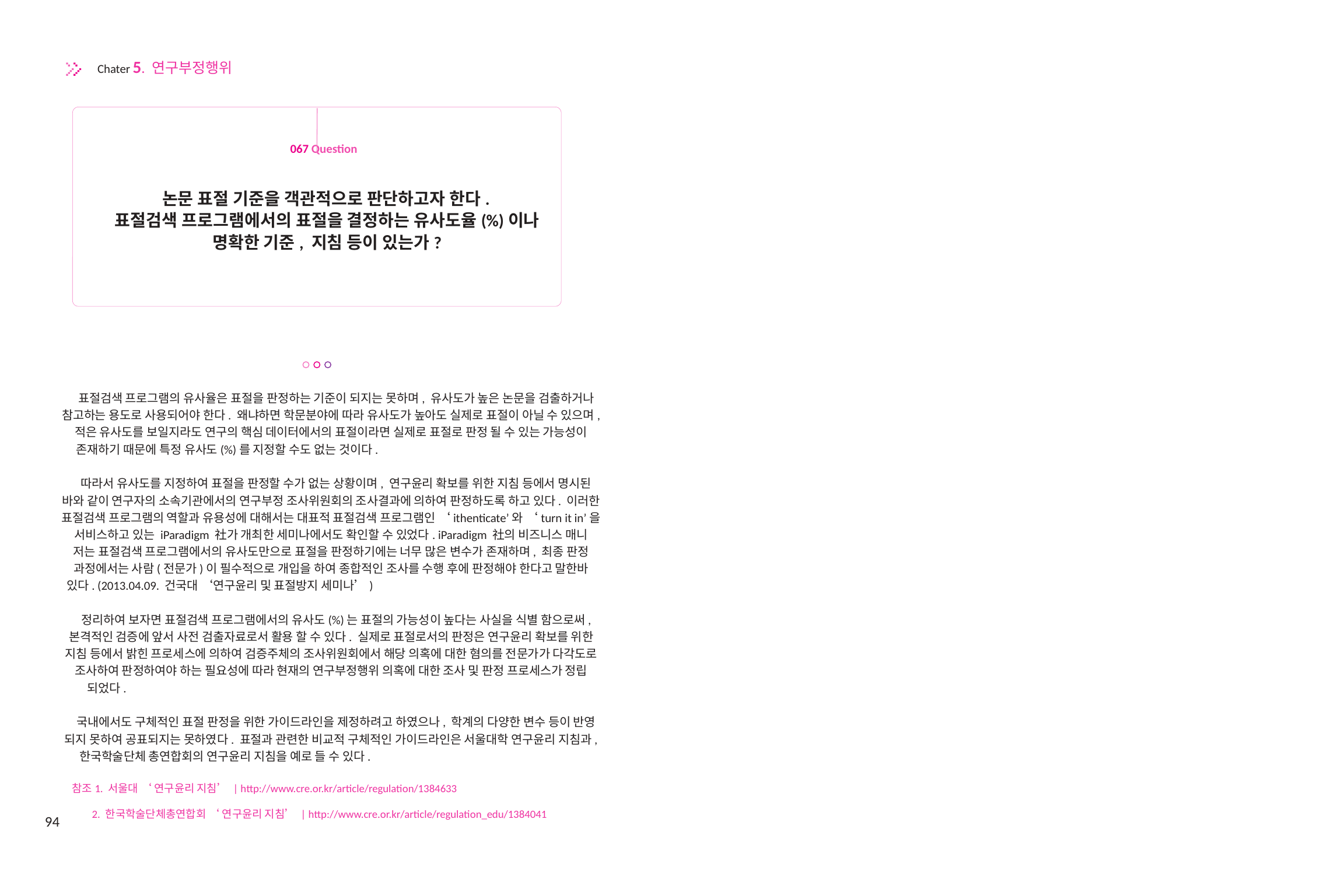

Chater 5. 연구부정행위

067 Question

논문 표절 기준을 객관적으로 판단하고자 한다.
표절검색 프로그램에서의 표절을 결정하는 유사도율(%)이나
명확한 기준, 지침 등이 있는가?

표절검색 프로그램의 유사율은 표절을 판정하는 기준이 되지는 못하며, 유사도가 높은 논문을 검출하거나
참고하는 용도로 사용되어야 한다. 왜냐하면 학문분야에 따라 유사도가 높아도 실제로 표절이 아닐 수 있으며,
적은 유사도를 보일지라도 연구의 핵심 데이터에서의 표절이라면 실제로 표절로 판정 될 수 있는 가능성이
존재하기 때문에 특정 유사도(%)를 지정할 수도 없는 것이다.
따라서 유사도를 지정하여 표절을 판정할 수가 없는 상황이며, 연구윤리 확보를 위한 지침 등에서 명시된
바와 같이 연구자의 소속기관에서의 연구부정 조사위원회의 조사결과에 의하여 판정하도록 하고 있다. 이러한
표절검색 프로그램의 역할과 유용성에 대해서는 대표적 표절검색 프로그램인 ‘ithenticate’와 ‘turn it in’을
서비스하고 있는 iParadigm 社가 개최한 세미나에서도 확인할 수 있었다. iParadigm 社의 비즈니스 매니
저는 표절검색 프로그램에서의 유사도만으로 표절을 판정하기에는 너무 많은 변수가 존재하며, 최종 판정
과정에서는 사람(전문가)이 필수적으로 개입을 하여 종합적인 조사를 수행 후에 판정해야 한다고 말한바
있다. (2013.04.09. 건국대 ‘연구윤리 및 표절방지 세미나’)
정리하여 보자면 표절검색 프로그램에서의 유사도(%)는 표절의 가능성이 높다는 사실을 식별 함으로써,
본격적인 검증에 앞서 사전 검출자료로서 활용 할 수 있다. 실제로 표절로서의 판정은 연구윤리 확보를 위한
지침 등에서 밝힌 프로세스에 의하여 검증주체의 조사위원회에서 해당 의혹에 대한 혐의를 전문가가 다각도로
조사하여 판정하여야 하는 필요성에 따라 현재의 연구부정행위 의혹에 대한 조사 및 판정 프로세스가 정립
되었다.
국내에서도 구체적인 표절 판정을 위한 가이드라인을 제정하려고 하였으나, 학계의 다양한 변수 등이 반영
되지 못하여 공표되지는 못하였다. 표절과 관련한 비교적 구체적인 가이드라인은 서울대학 연구윤리 지침과,
한국학술단체 총연합회의 연구윤리 지침을 예로 들 수 있다.
참조1. 서울대 ‘ 연구윤리 지침’ | http://www.cre.or.kr/article/regulation/1384633
	2. 한국학술단체총연합회 ‘ 연구윤리 지침’ | http://www.cre.or.kr/article/regulation_edu/1384041
94